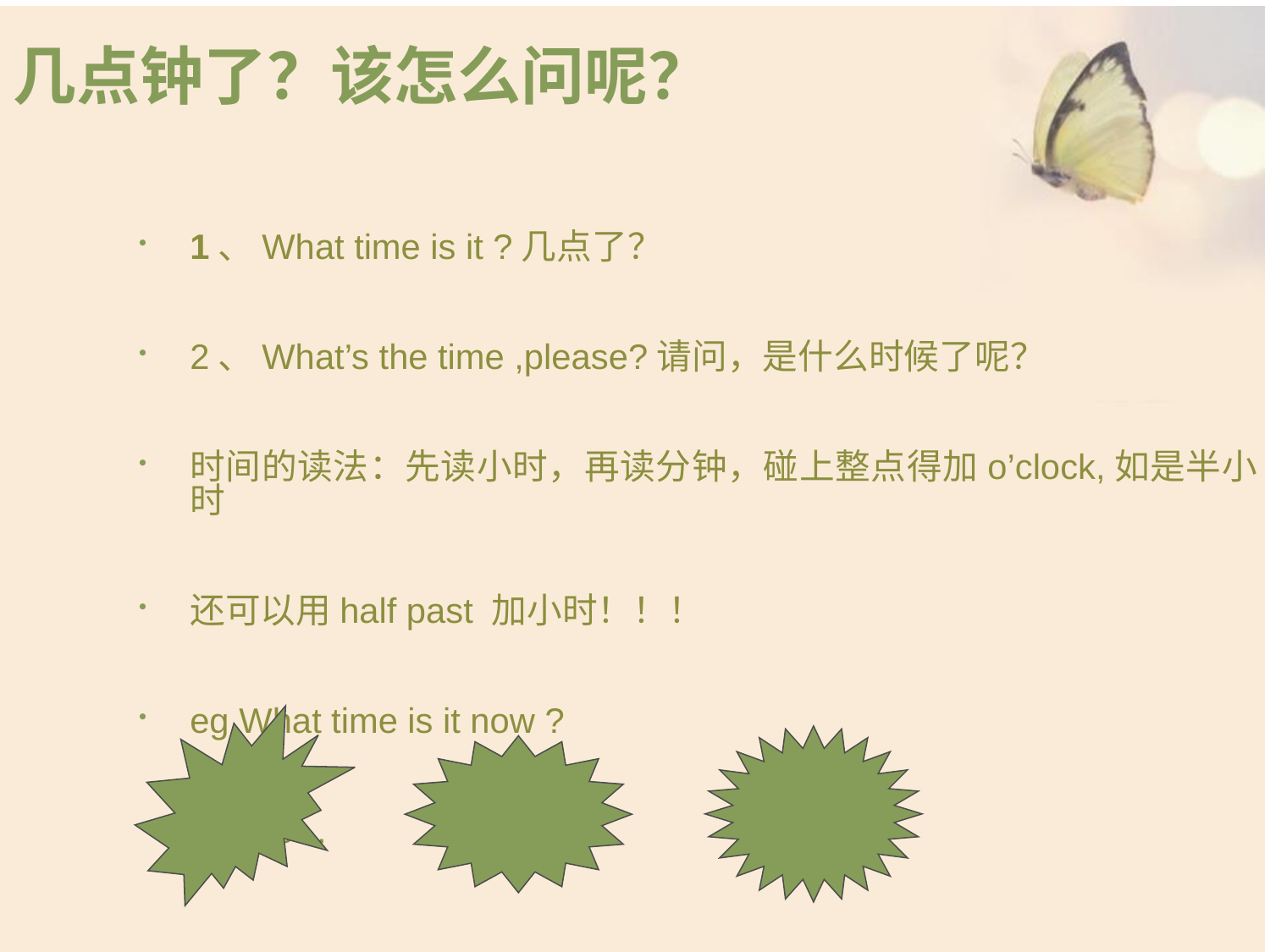

几点钟了？该怎么问呢？
1、What time is it ?几点了？

2、What’s the time ,please?请问，是什么时候了呢？

时间的读法：先读小时，再读分钟，碰上整点得加o’clock,如是半小时

还可以用half past 加小时！！！

eg.What time is it now ?

      It’s…